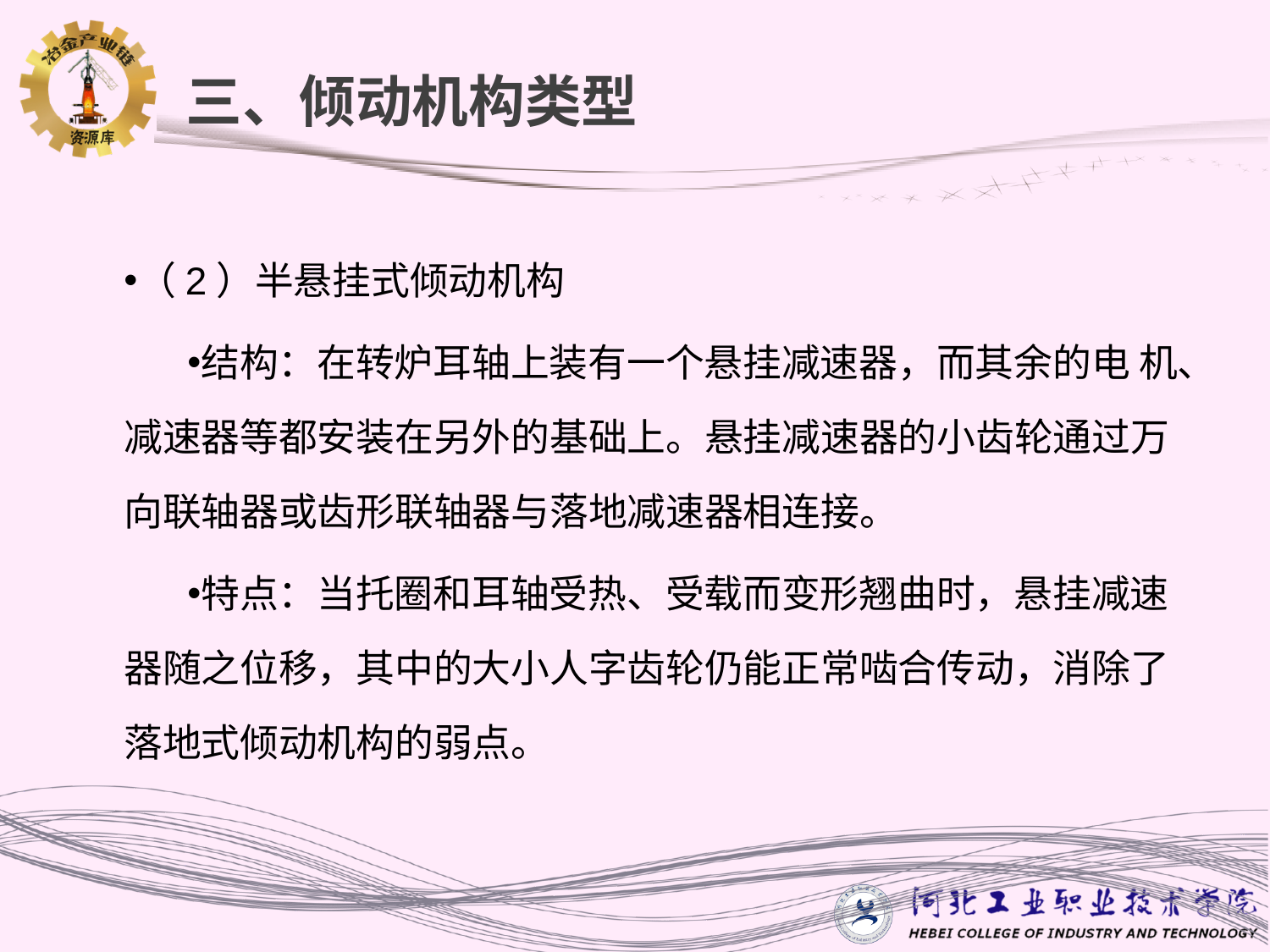

三、倾动机构类型
（2）半悬挂式倾动机构
结构：在转炉耳轴上装有一个悬挂减速器，而其余的电 机、减速器等都安装在另外的基础上。悬挂减速器的小齿轮通过万向联轴器或齿形联轴器与落地减速器相连接。
特点：当托圈和耳轴受热、受载而变形翘曲时，悬挂减速器随之位移，其中的大小人字齿轮仍能正常啮合传动，消除了落地式倾动机构的弱点。